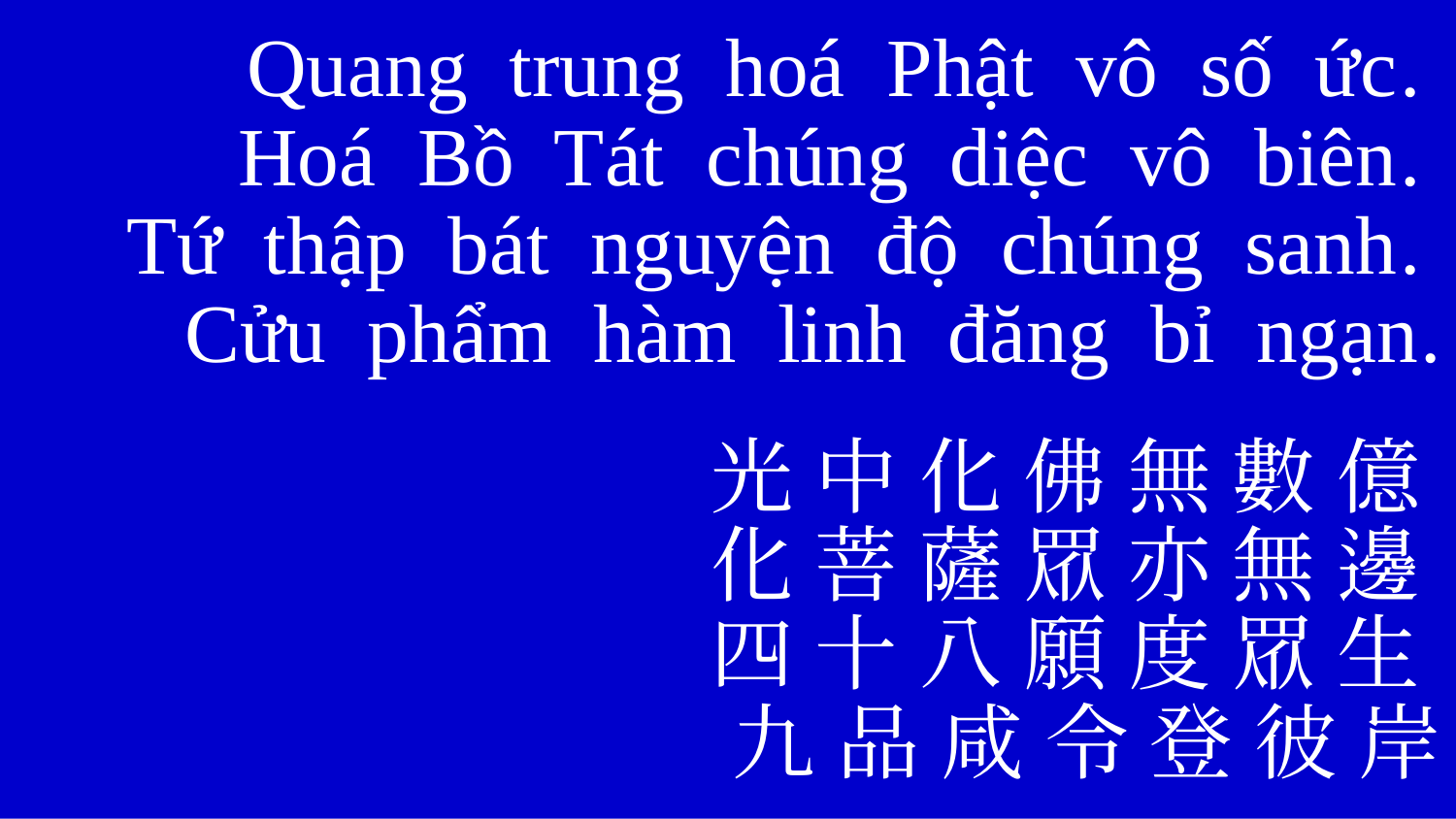

Quang  trung  hoá  Phật  vô  số  ức.
Hoá  Bồ  Tát  chúng  diệc  vô  biên.
Tứ  thập  bát  nguyện  độ  chúng  sanh.
Cửu  phẩm  hàm  linh  đăng  bỉ  ngạn.

光 中 化 佛 無 數 億
化 菩 薩 眾 亦 無 邊
四 十 八 願 度 眾 生
九 品 咸 令 登 彼 岸